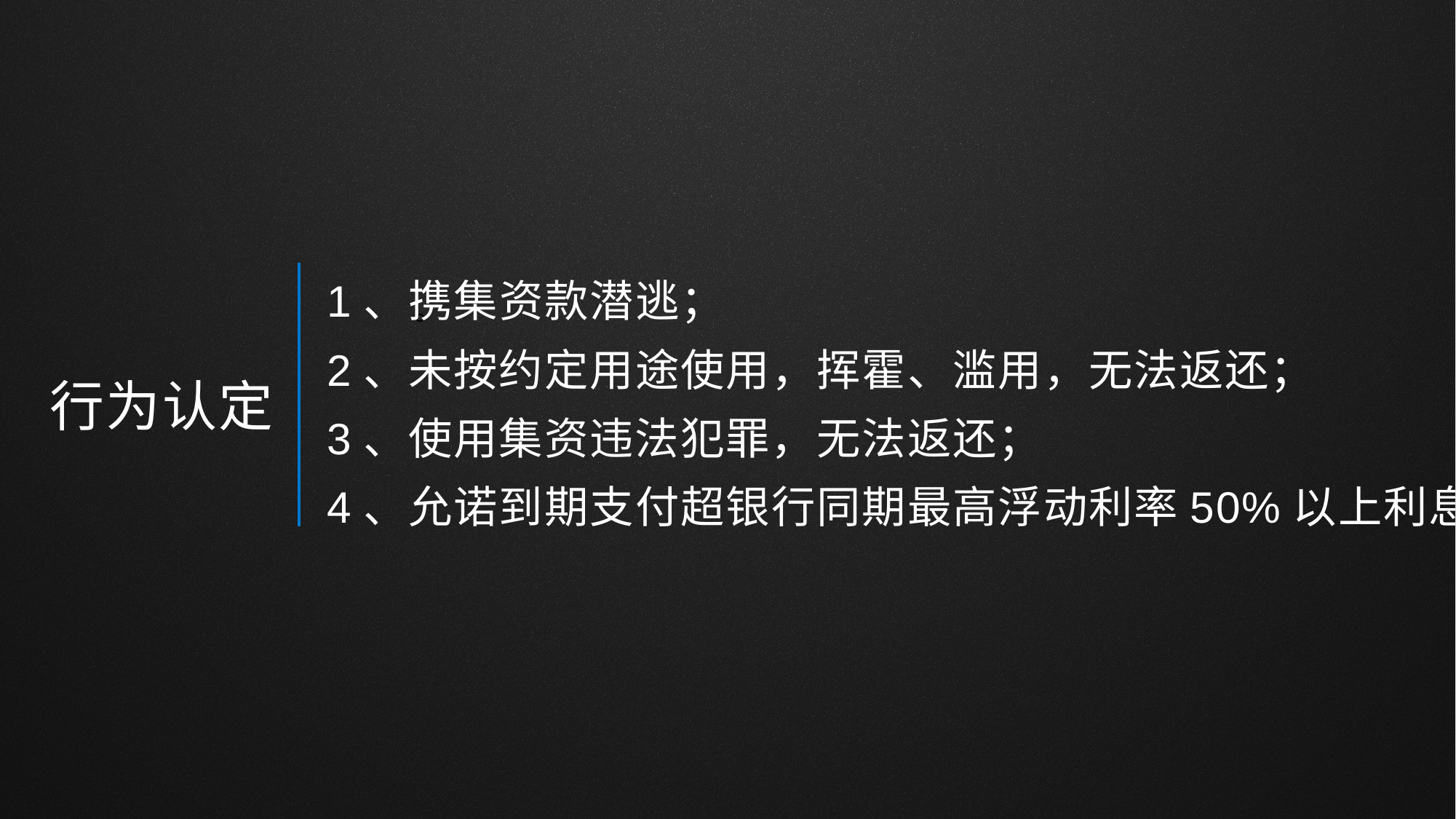

1、携集资款潜逃；
2、未按约定用途使用，挥霍、滥用，无法返还；
3、使用集资违法犯罪，无法返还；
4、允诺到期支付超银行同期最高浮动利率50%以上利息

。
行为认定